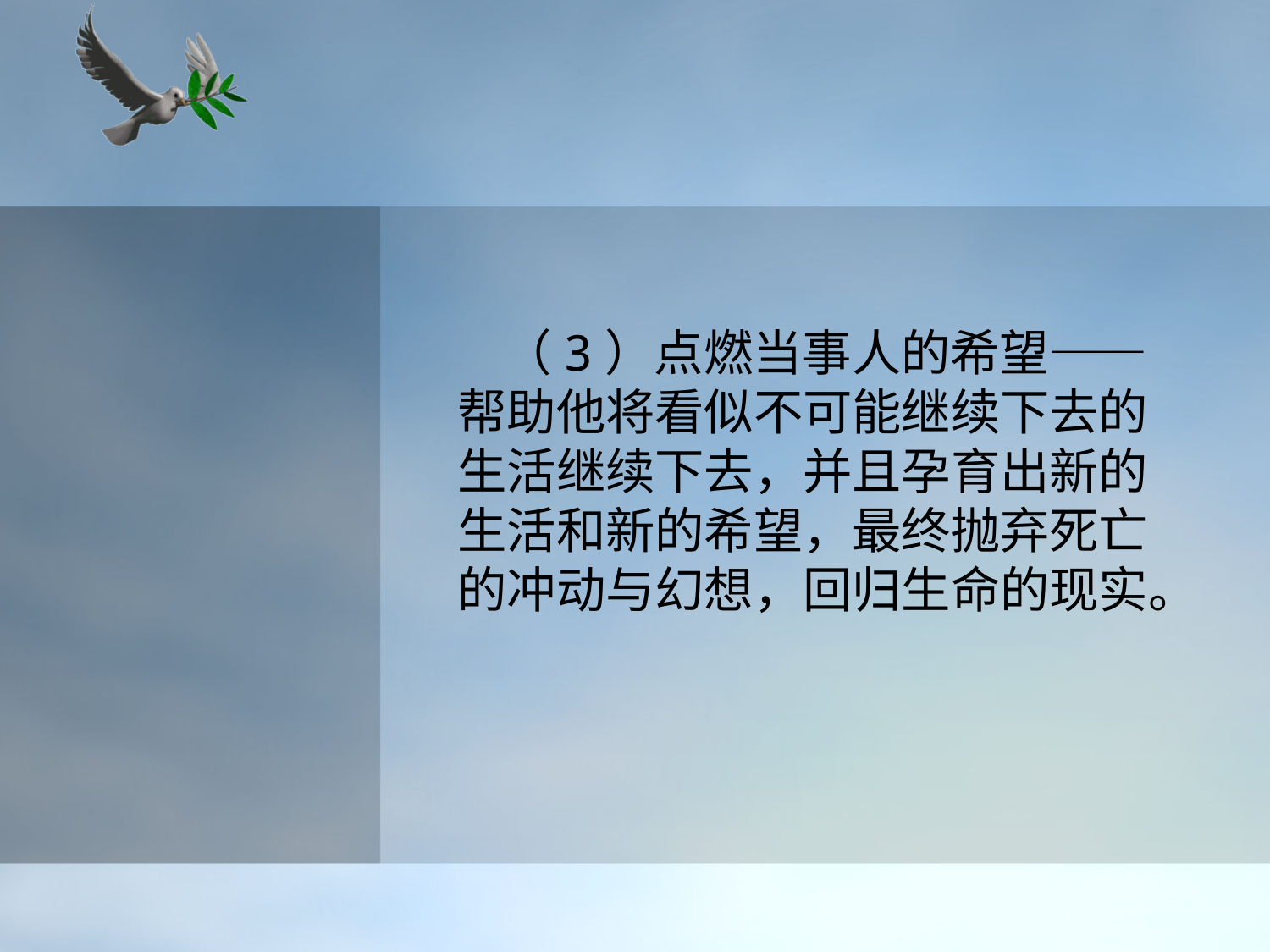

# （3）点燃当事人的希望——帮助他将看似不可能继续下去的生活继续下去，并且孕育出新的生活和新的希望，最终抛弃死亡的冲动与幻想，回归生命的现实。